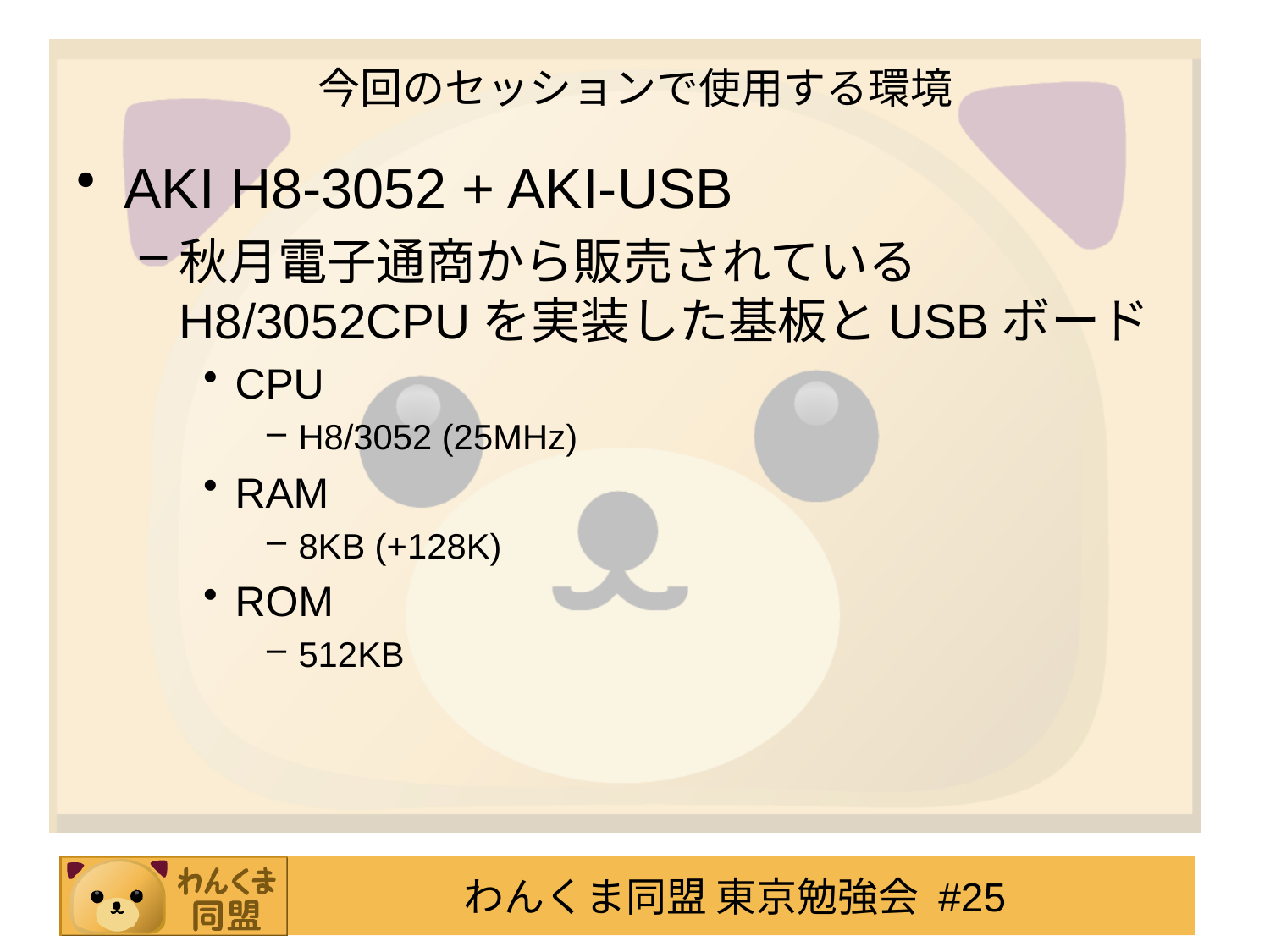

# 今回のセッションで使用する環境
AKI H8-3052 + AKI-USB
秋月電子通商から販売されているH8/3052CPUを実装した基板とUSBボード
CPU
H8/3052 (25MHz)
RAM
8KB (+128K)
ROM
512KB